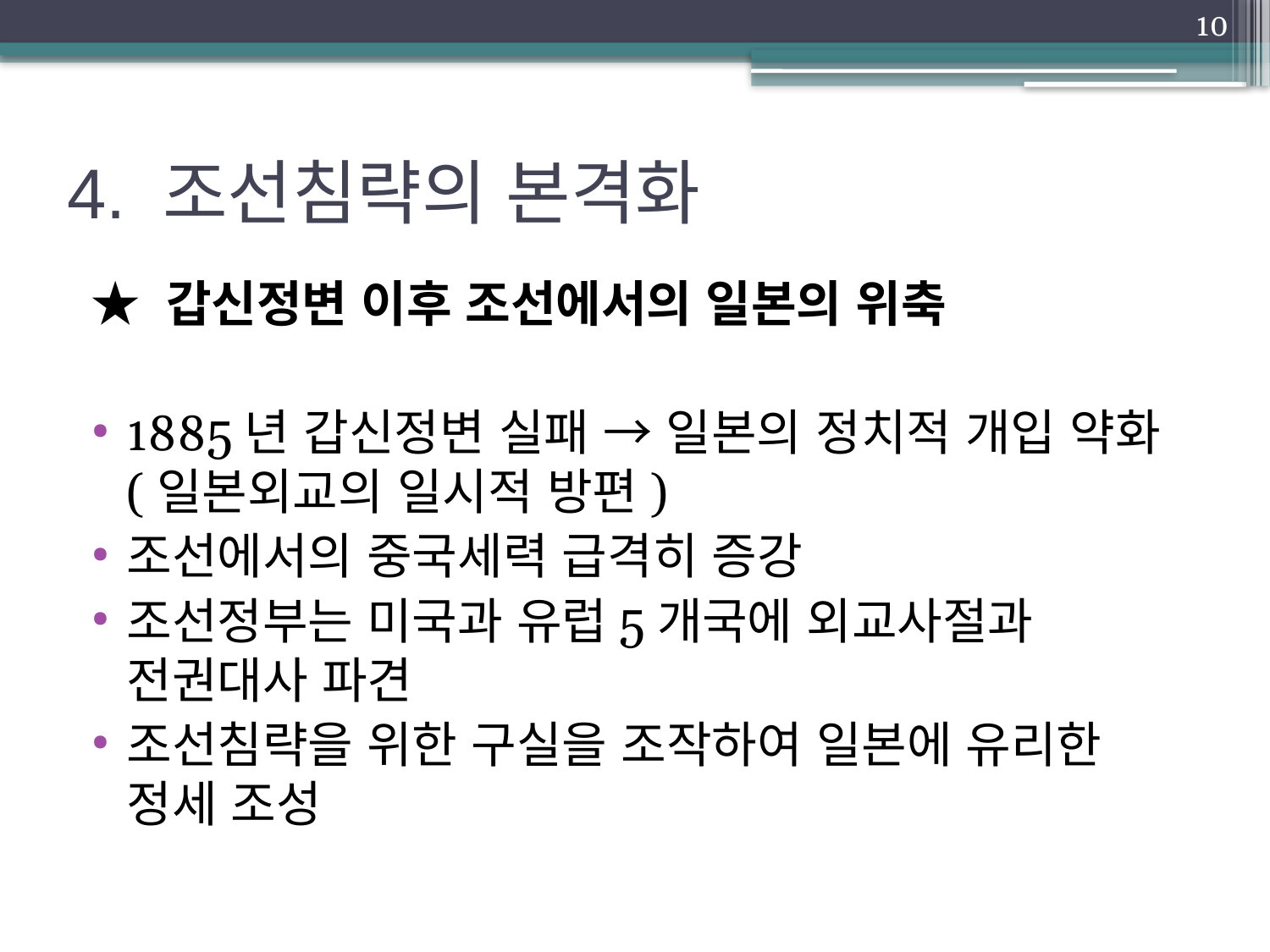

10
# 4. 조선침략의 본격화
★ 갑신정변 이후 조선에서의 일본의 위축

1885년 갑신정변 실패 → 일본의 정치적 개입 약화(일본외교의 일시적 방편)
조선에서의 중국세력 급격히 증강
조선정부는 미국과 유럽5개국에 외교사절과 전권대사 파견
조선침략을 위한 구실을 조작하여 일본에 유리한 정세 조성